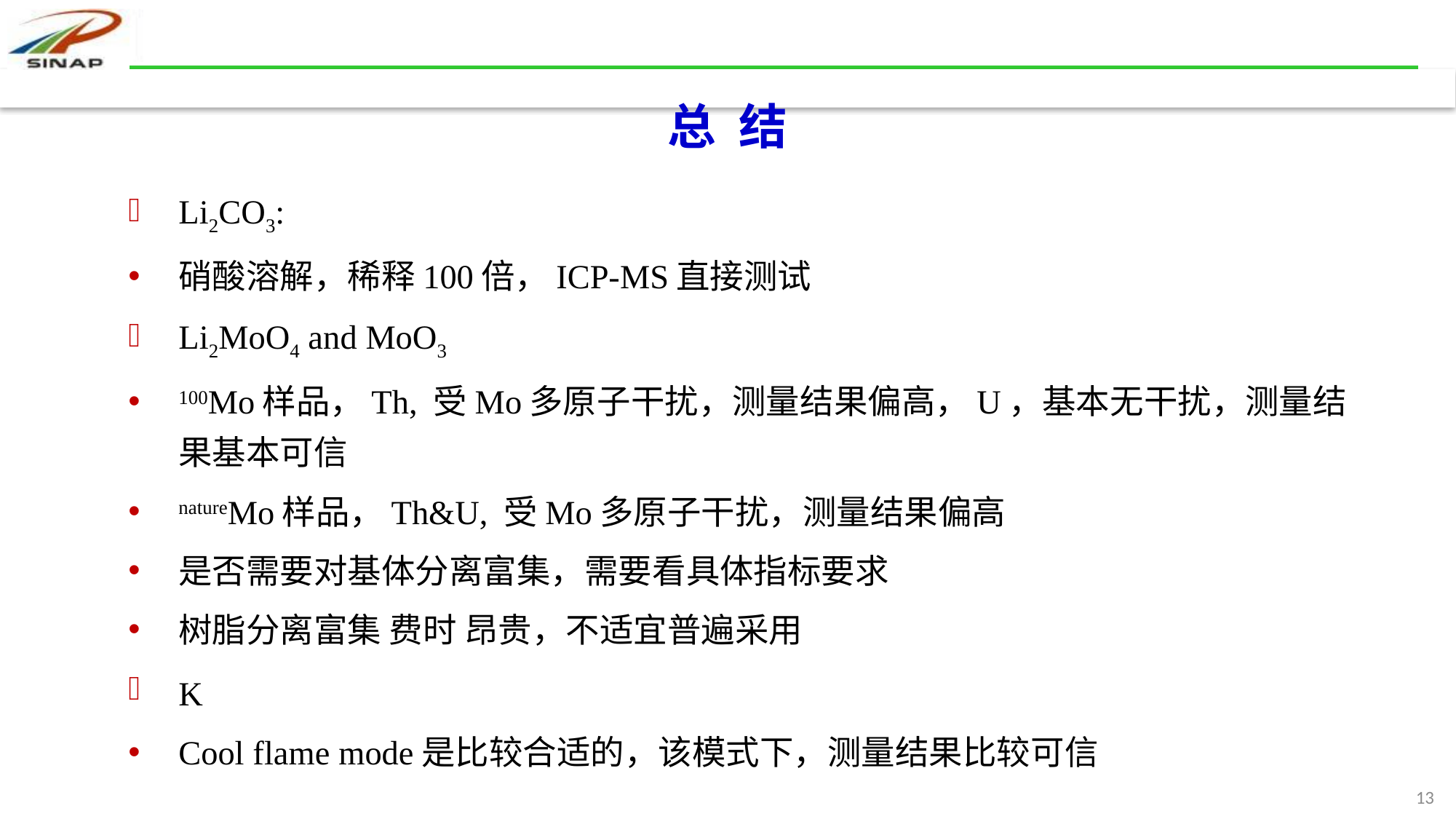

# 总  结
Li2CO3:
硝酸溶解，稀释100倍，ICP-MS直接测试
Li2MoO4 and MoO3
100Mo样品，Th, 受Mo多原子干扰，测量结果偏高，U，基本无干扰，测量结果基本可信
natureMo样品，Th&U, 受Mo多原子干扰，测量结果偏高
是否需要对基体分离富集，需要看具体指标要求
树脂分离富集 费时 昂贵，不适宜普遍采用
K
Cool flame mode是比较合适的，该模式下，测量结果比较可信

13